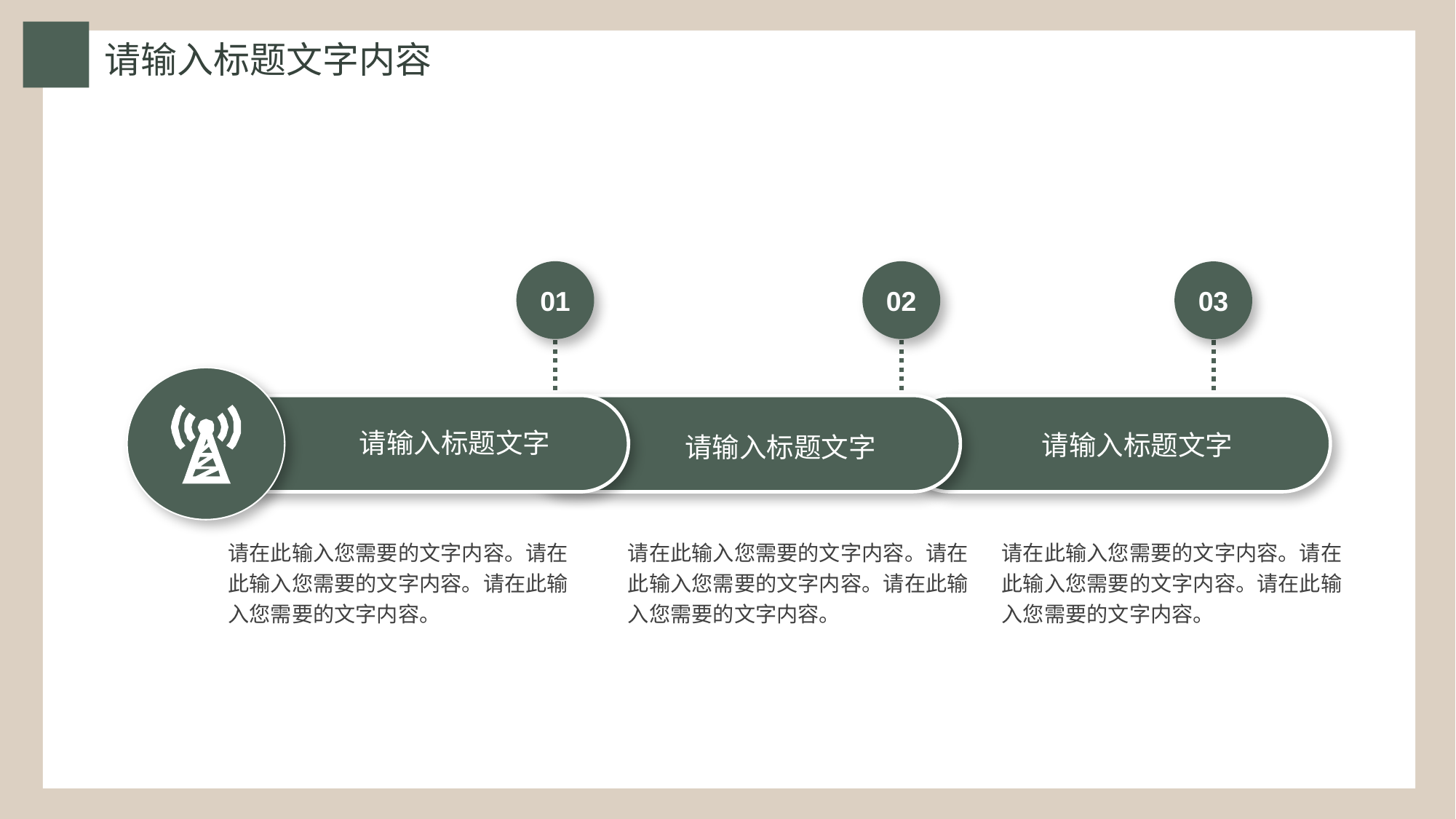

请输入标题文字内容
01
02
03

请输入标题文字
请输入标题文字
请输入标题文字
请在此输入您需要的文字内容。请在此输入您需要的文字内容。请在此输入您需要的文字内容。
请在此输入您需要的文字内容。请在此输入您需要的文字内容。请在此输入您需要的文字内容。
请在此输入您需要的文字内容。请在此输入您需要的文字内容。请在此输入您需要的文字内容。